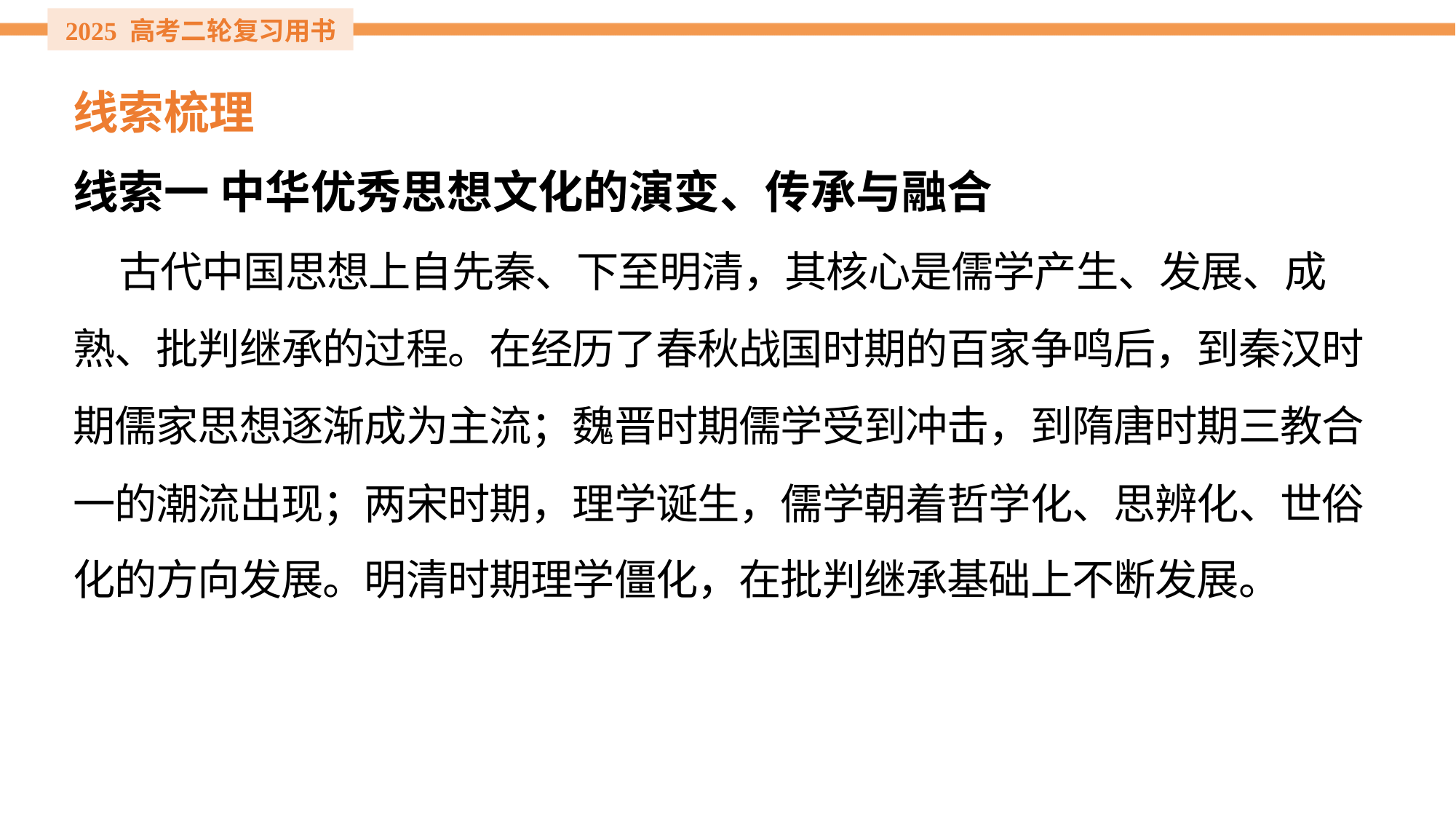

线索梳理
线索一 中华优秀思想文化的演变、传承与融合
    古代中国思想上自先秦、下至明清，其核心是儒学产生、发展、成
熟、批判继承的过程。在经历了春秋战国时期的百家争鸣后，到秦汉时
期儒家思想逐渐成为主流；魏晋时期儒学受到冲击，到隋唐时期三教合
一的潮流出现；两宋时期，理学诞生，儒学朝着哲学化、思辨化、世俗
化的方向发展。明清时期理学僵化，在批判继承基础上不断发展。